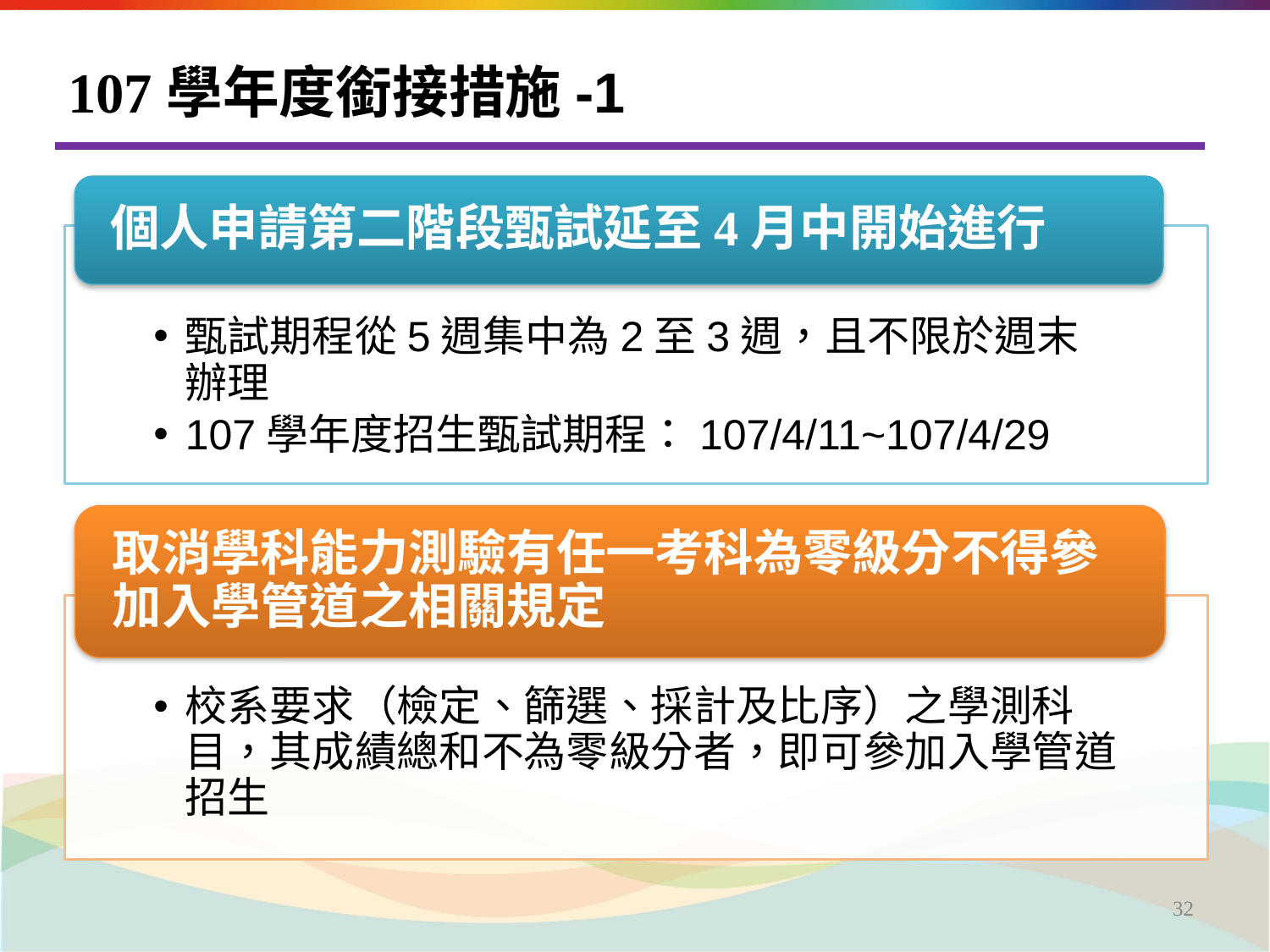

# 107學年度銜接措施-1

個人申請第二階段甄試延至4月中開始進行

甄試期程從5週集中為2至3週，且不限於週末辦理
107學年度招生甄試期程：107/4/11~107/4/29

取消學科能力測驗有任一考科為零級分不得參加入學管道之相關規定

校系要求（檢定、篩選、採計及比序）之學測科目，其成績總和不為零級分者，即可參加入學管道招生
32